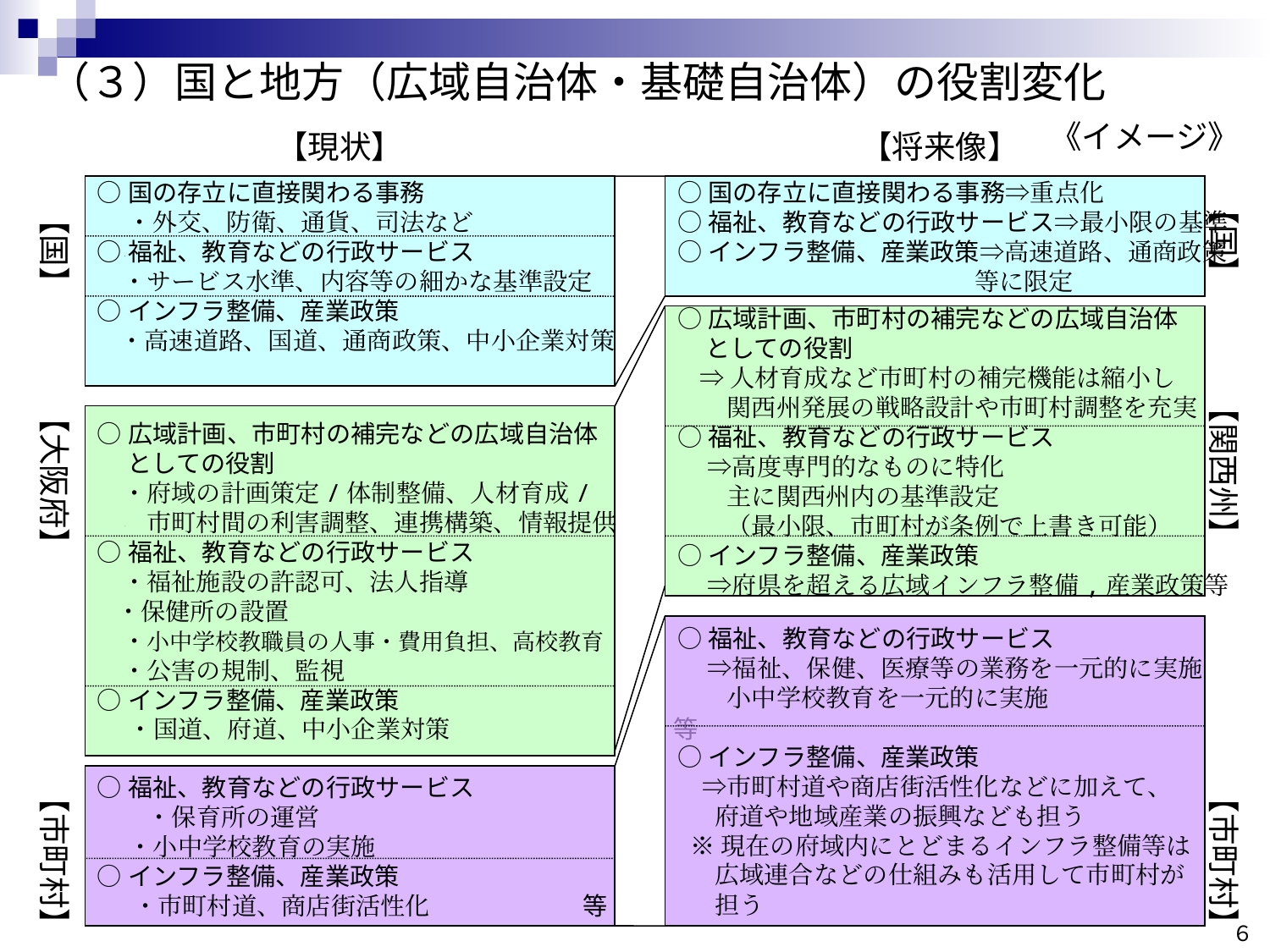

# （３）国と地方（広域自治体・基礎自治体）の役割変化
《イメージ》
【現状】
【将来像】
○国の存立に直接関わる事務
　 ・外交、防衛、通貨、司法など
○福祉、教育などの行政サービス
　・サービス水準、内容等の細かな基準設定
○インフラ整備、産業政策
   ・高速道路、国道、通商政策、中小企業対策
　　　　　　　　　　　　　　　　　　　　　　　　　　　　　等

○国の存立に直接関わる事務⇒重点化
○福祉、教育などの行政サービス⇒最小限の基準
○インフラ整備、産業政策⇒高速道路、通商政策
　　　　　　　　　　　　等に限定
【国】
【国】

○広域計画、市町村の補完などの広域自治体
    としての役割
    ⇒人材育成など市町村の補完機能は縮小し
　　関西州発展の戦略設計や市町村調整を充実
○福祉、教育などの行政サービス
　 ⇒高度専門的なものに特化
　　主に関西州内の基準設定
　　（最小限、市町村が条例で上書き可能）
○インフラ整備、産業政策
　 ⇒府県を超える広域インフラ整備,産業政策等
○広域計画、市町村の補完などの広域自治体
　 としての役割
　・府域の計画策定/体制整備、人材育成/
　　市町村間の利害調整、連携構築、情報提供
○福祉、教育などの行政サービス
　・福祉施設の許認可、法人指導
  ・保健所の設置
　・小中学校教職員の人事・費用負担、高校教育
　・公害の規制、監視
○インフラ整備、産業政策
　 ・国道、府道、中小企業対策　　　　　　　　　等
【関西州】
【大阪府】

○福祉、教育などの行政サービス
　 ⇒福祉、保健、医療等の業務を一元的に実施
　　小中学校教育を一元的に実施

○インフラ整備、産業政策
　⇒市町村道や商店街活性化などに加えて、
　  府道や地域産業の振興なども担う
  ※現在の府域内にとどまるインフラ整備等は
　  広域連合などの仕組みも活用して市町村が
　  担う

○福祉、教育などの行政サービス
　　・保育所の運営
　 ・小中学校教育の実施
○インフラ整備、産業政策
　  ・市町村道、商店街活性化                        等
【市町村】
【市町村】

６